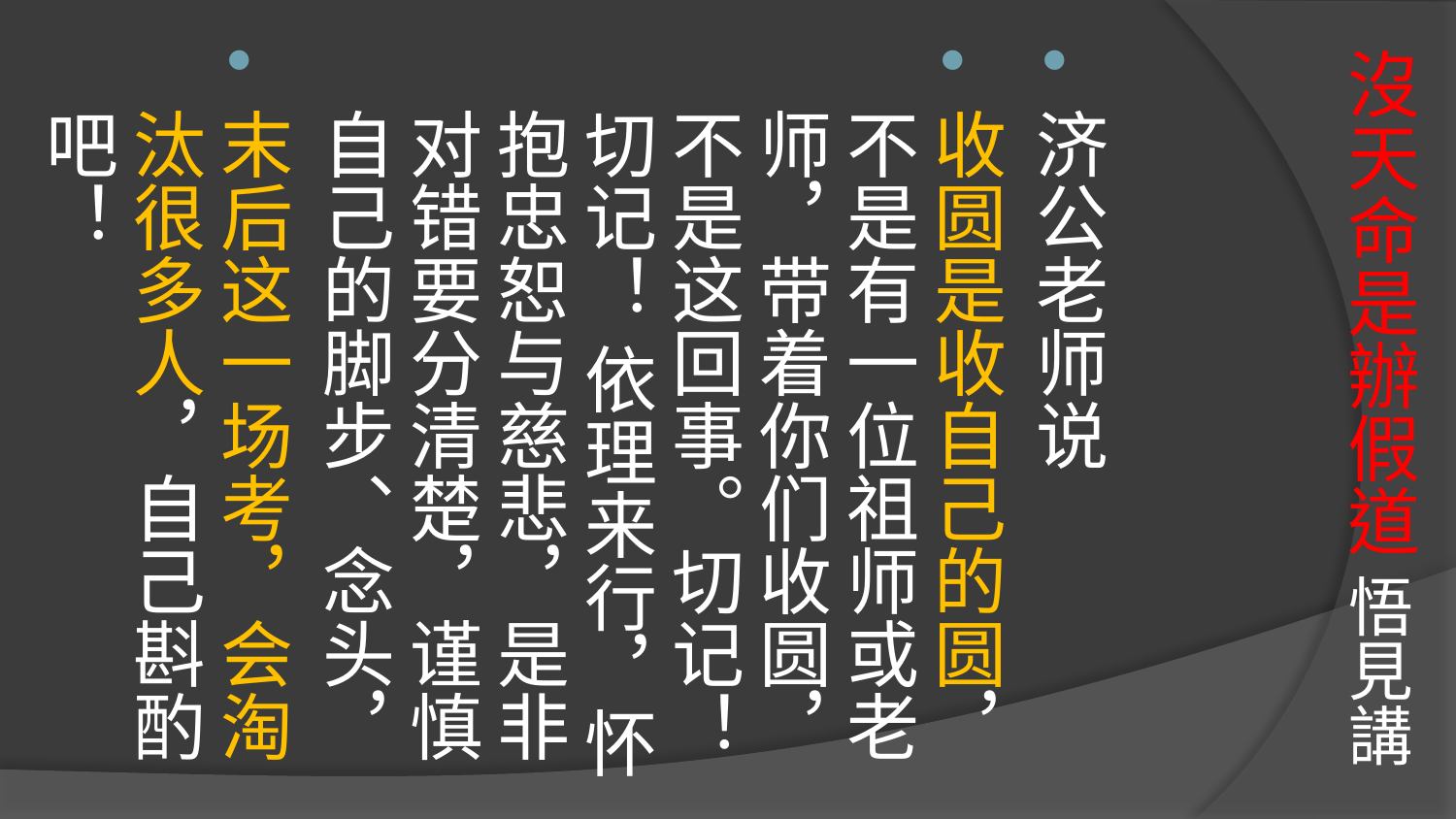

# 沒天命是辦假道 悟見講
济公老师说
收圆是收自己的圆，不是有一位祖师或老师，带着你们收圆，不是这回事。切记！ 切记！ 依理来行，怀抱忠恕与慈悲，是非对错要分清楚，谨慎自己的脚步、念头，
末后这一场考，会淘汰很多人，自己斟酌吧！